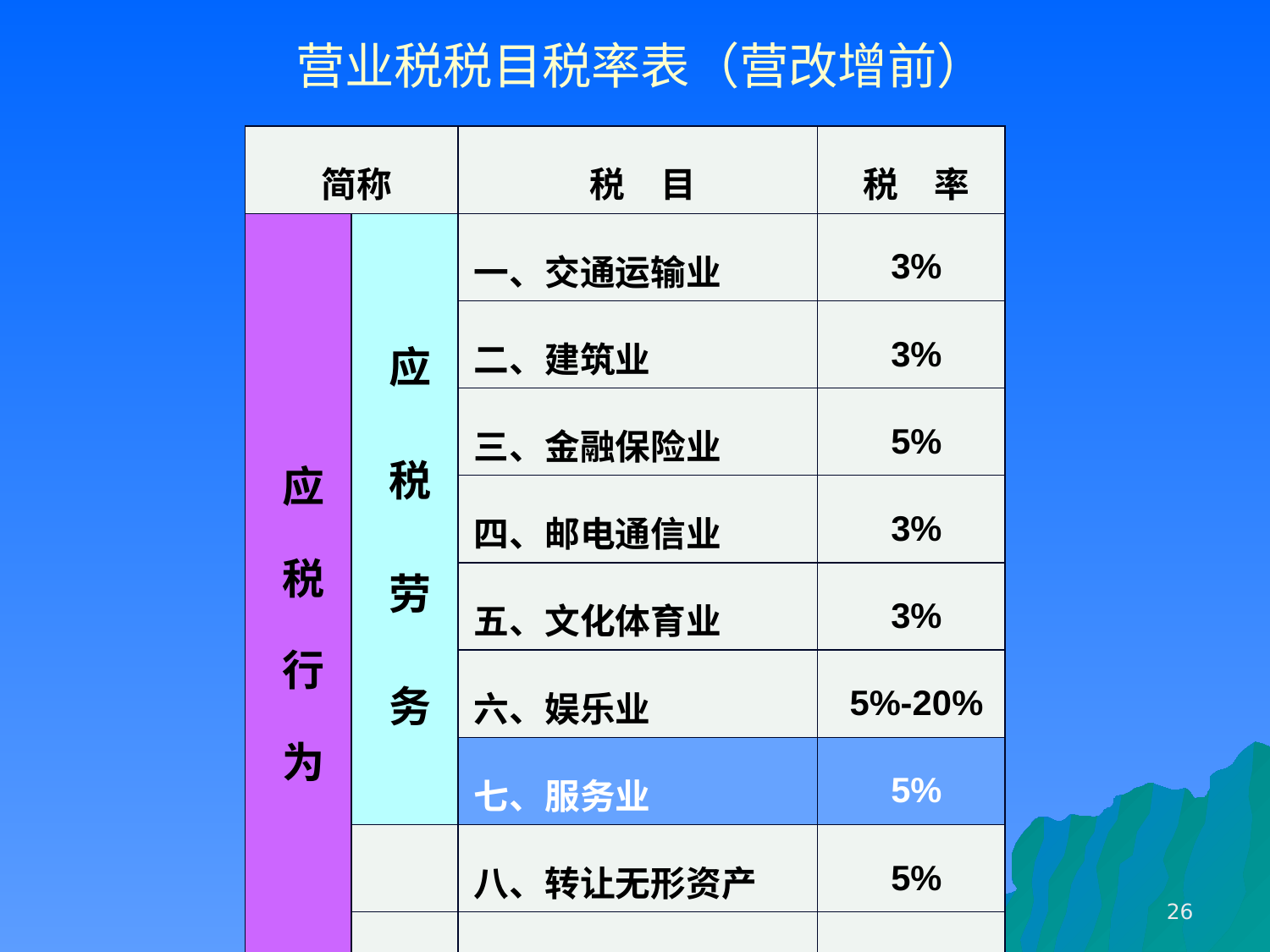

# 营业税税目税率表（营改增前）
| 简称 |  | 税　目 | 税　率 |
| --- | --- | --- | --- |
| 应 税 行 为 | 应 税 劳 务 | 一、交通运输业 | 3% |
|  |  | 二、建筑业 | 3% |
|  |  | 三、金融保险业 | 5% |
|  |  | 四、邮电通信业 | 3% |
|  |  | 五、文化体育业 | 3% |
|  |  | 六、娱乐业 | 5%-20% |
|  |  | 七、服务业 | 5% |
|  |  | 八、转让无形资产 | 5% |
|  |  | 九、销售不动产 | 5% |

26